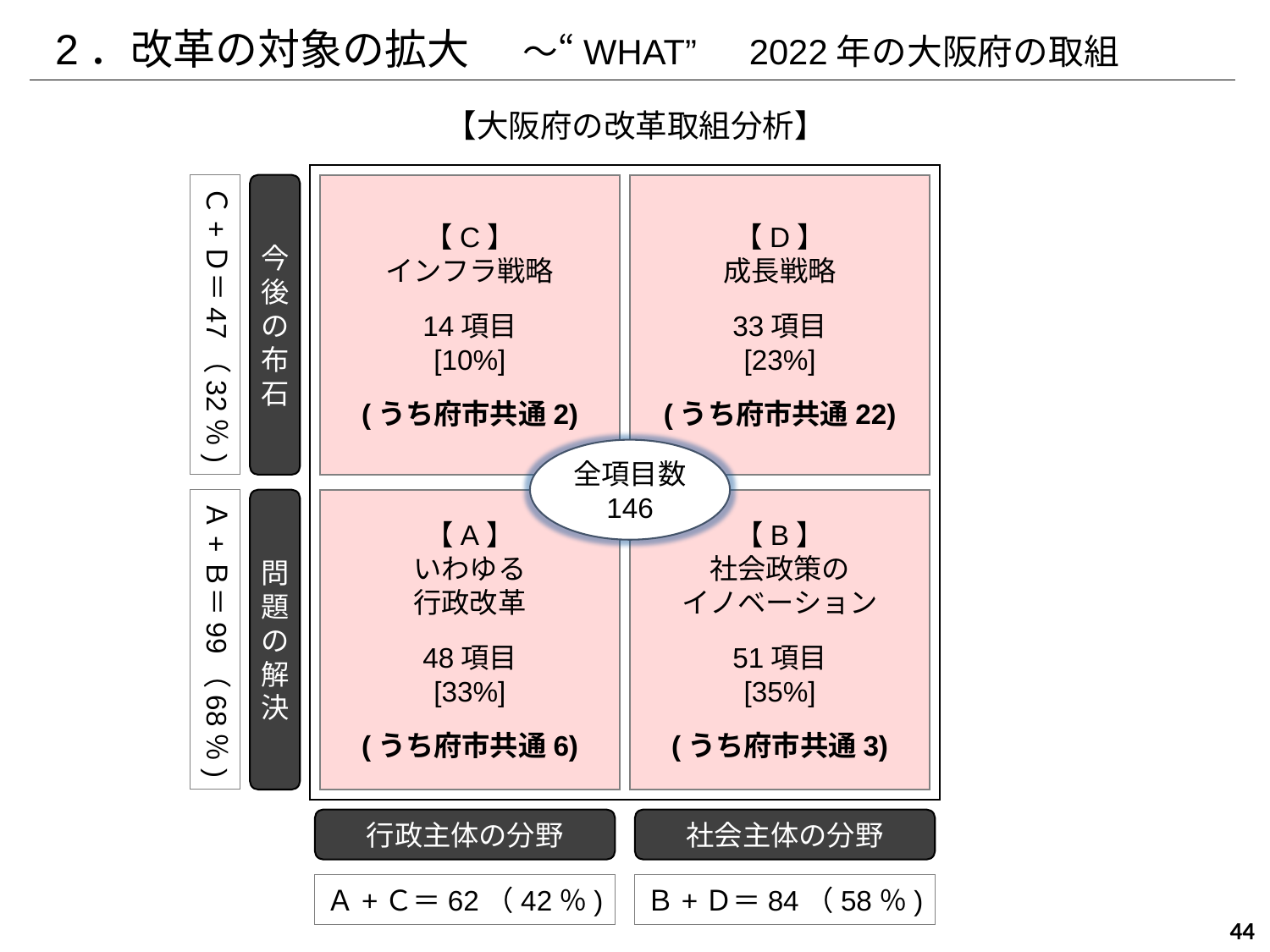

2．改革の対象の拡大　 ～“WHAT”　2022年の大阪府の取組
【大阪府の改革取組分析】

Ｃ+Ｄ＝47（32％)
今後
の
布石
【C】
インフラ戦略

14項目
[10%]

(うち府市共通2)
【D】
成長戦略

33項目
[23%]

(うち府市共通22)
全項目数
146
Ａ+Ｂ＝99（68％)
問
題の解決
【A】
いわゆる
行政改革

48項目
[33%]

(うち府市共通6)
【B】
社会政策の
イノベーション

51項目
[35%]

(うち府市共通3)
行政主体の分野
社会主体の分野
Ａ+Ｃ＝62（42％)
Ｂ+Ｄ＝84（58％)
44